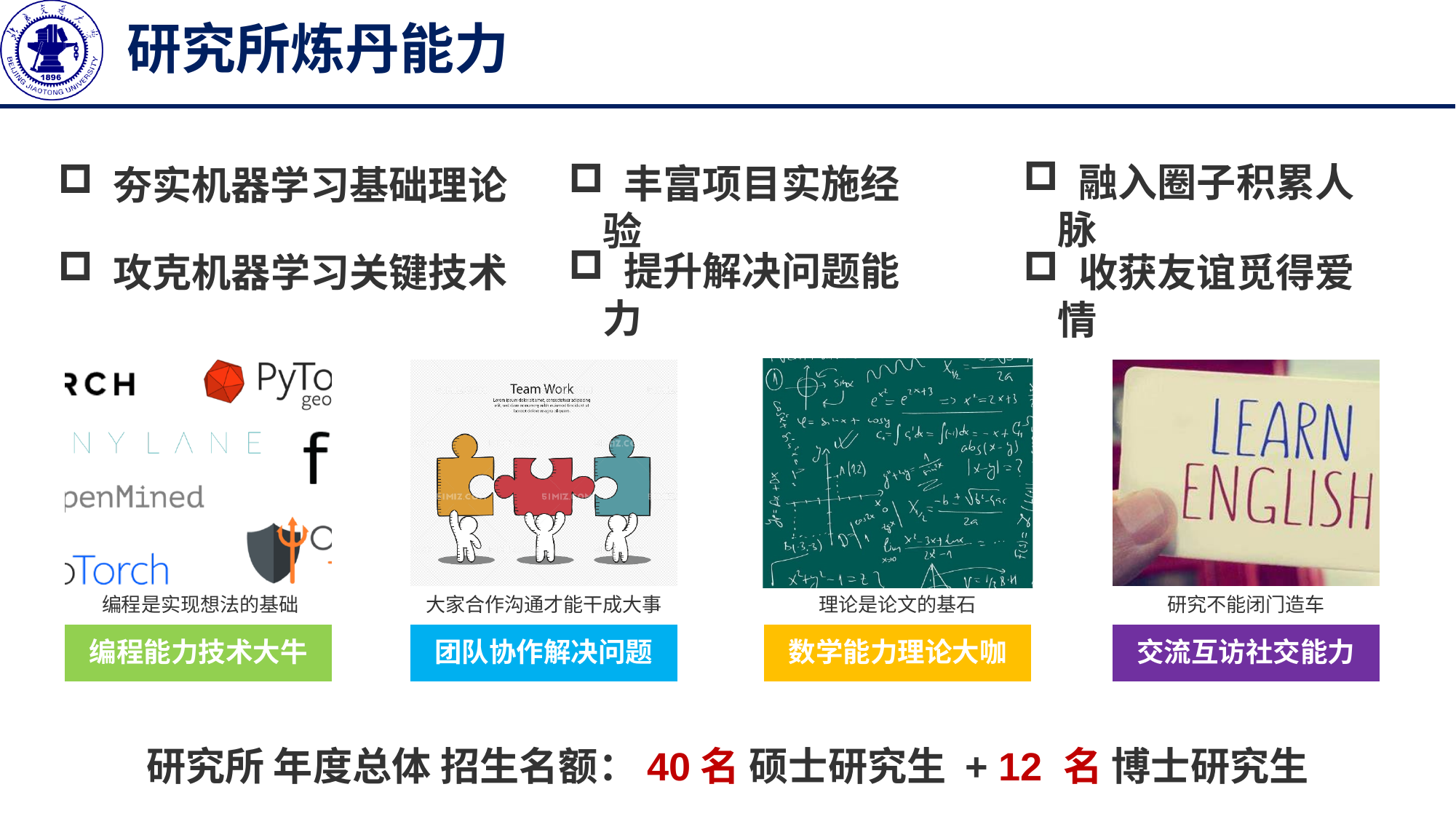

# 研究所炼丹能力
 融入圈子积累人脉
 丰富项目实施经验
编程能力技术大牛
编程是实现想法的基础
团队协作解决问题
大家合作沟通才能干成大事
数学能力理论大咖
理论是论文的基石
交流互访社交能力
研究不能闭门造车
 夯实机器学习基础理论
 提升解决问题能力
 攻克机器学习关键技术
 收获友谊觅得爱情
研究所 年度总体 招生名额：40名 硕士研究生 + 12 名 博士研究生